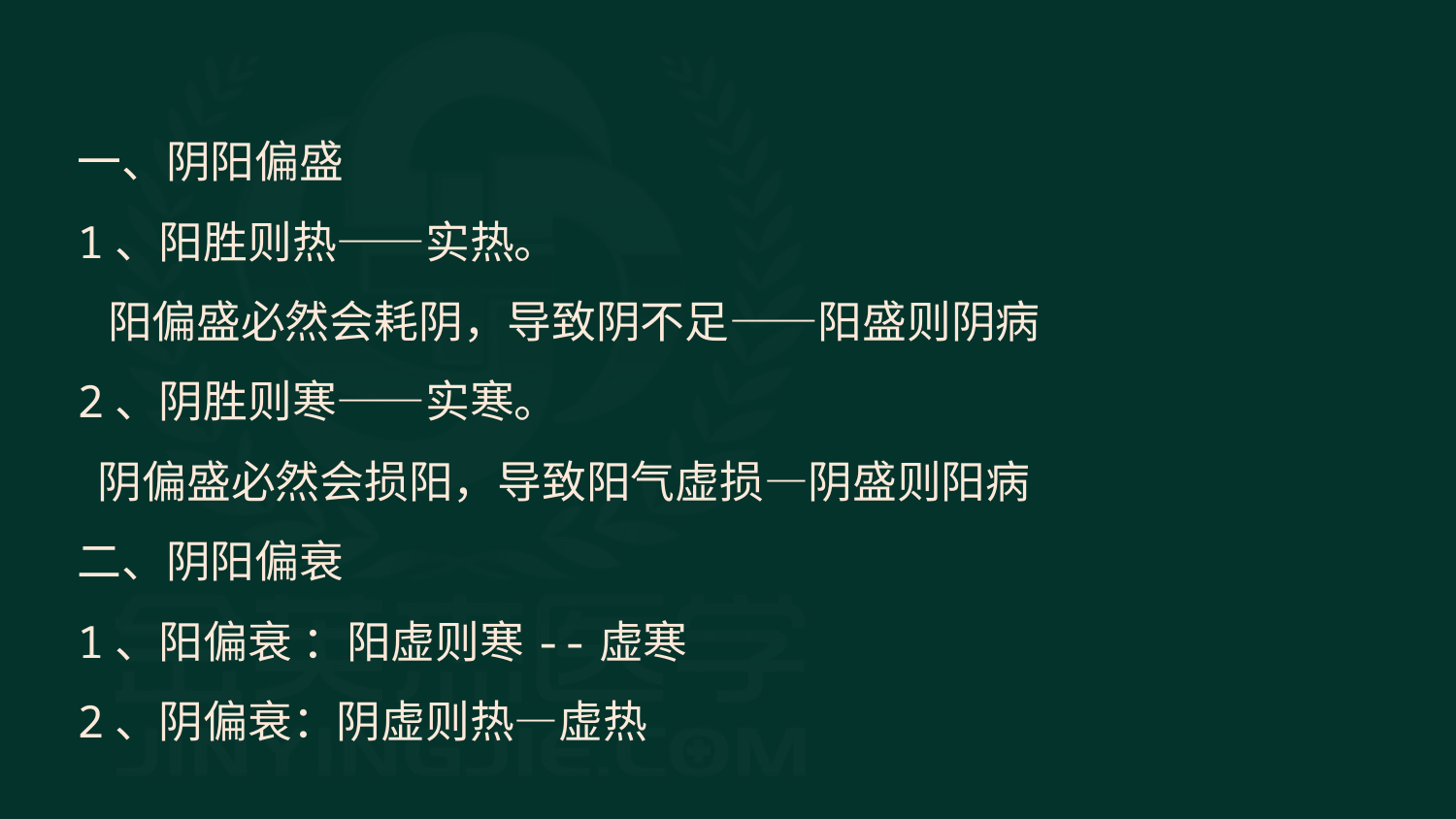

一、阴阳偏盛
1、阳胜则热——实热。
  阳偏盛必然会耗阴，导致阴不足——阳盛则阴病
2、阴胜则寒——实寒。
 阴偏盛必然会损阳，导致阳气虚损—阴盛则阳病
二、阴阳偏衰
1、阳偏衰 ：阳虚则寒--虚寒
2、阴偏衰：阴虚则热—虚热